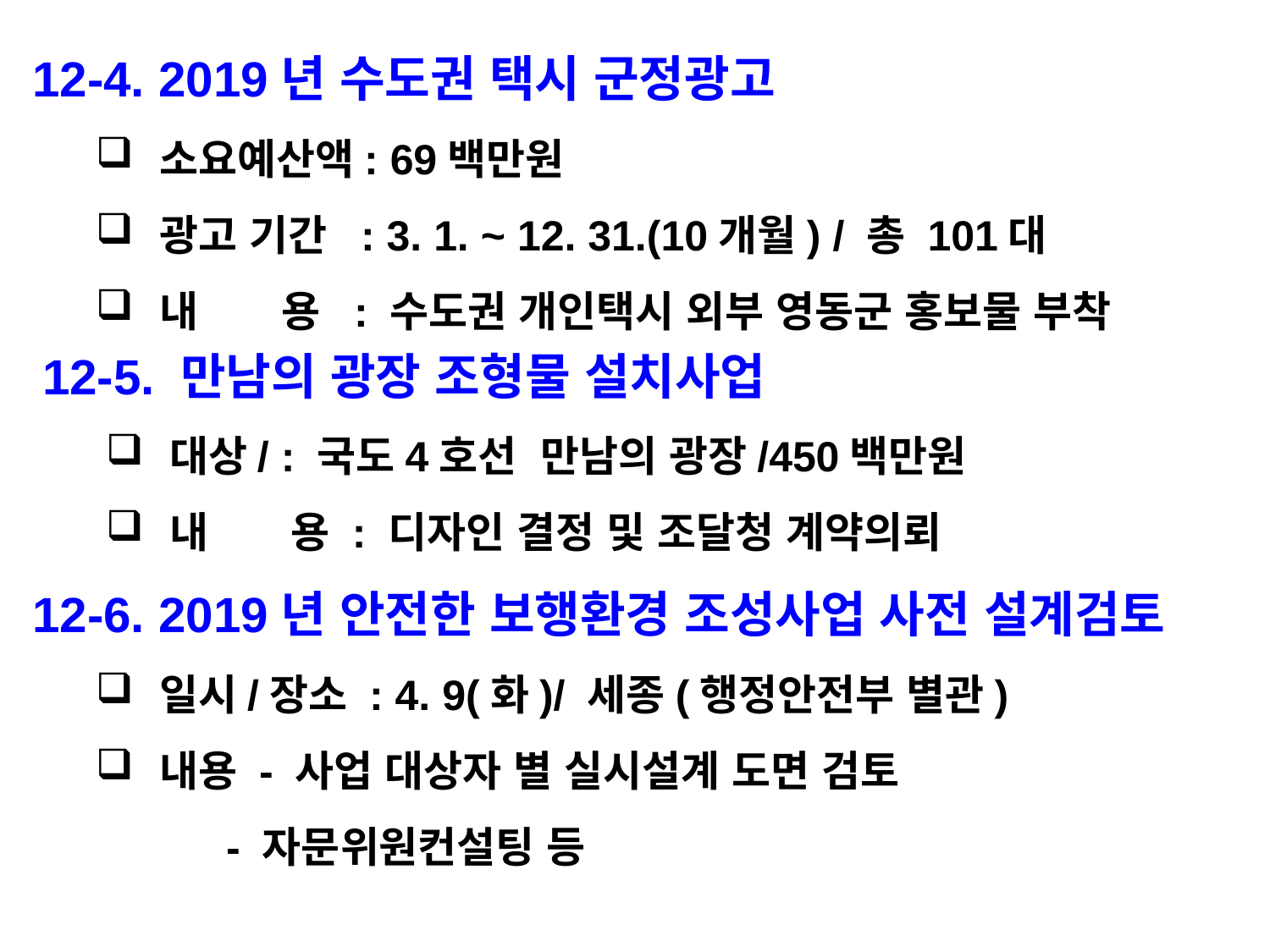

12-4. 2019년 수도권 택시 군정광고
소요예산액: 69백만원
광고 기간  : 3. 1. ~ 12. 31.(10개월) / 총 101대
내       용  : 수도권 개인택시 외부 영동군 홍보물 부착
12-5. 만남의 광장 조형물 설치사업
대상/ : 국도4호선  만남의 광장/450백만원
내       용 : 디자인 결정 및 조달청 계약의뢰
12-6. 2019년 안전한 보행환경 조성사업 사전 설계검토
일시/장소 : 4. 9(화)/ 세종(행정안전부 별관)
내용 - 사업 대상자 별 실시설계 도면 검토
           - 자문위원컨설팅 등